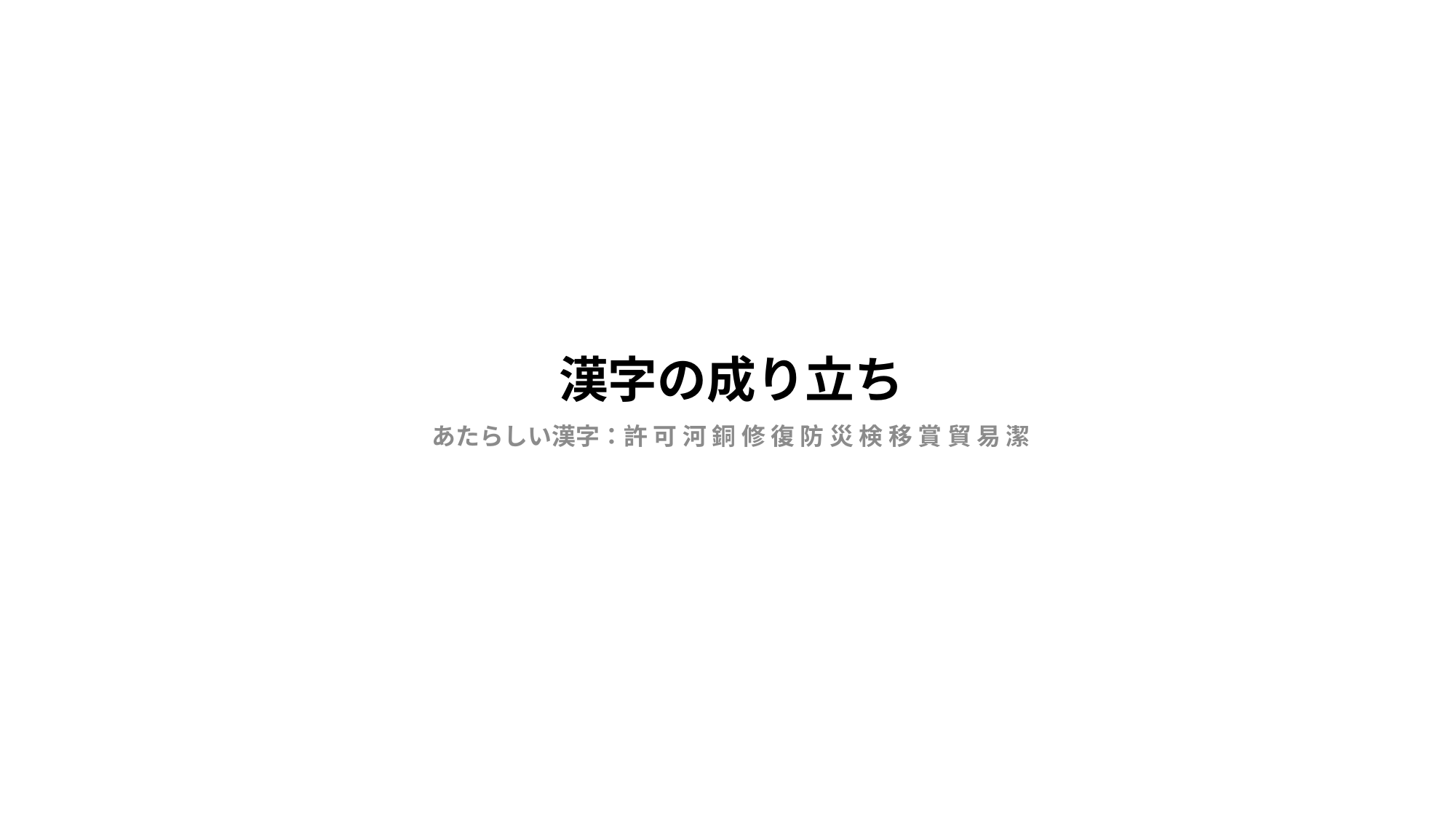

# 漢字の成り立ち
あたらしい漢字：許 可 河 銅 修 復 防 災 検 移 賞 貿 易 潔